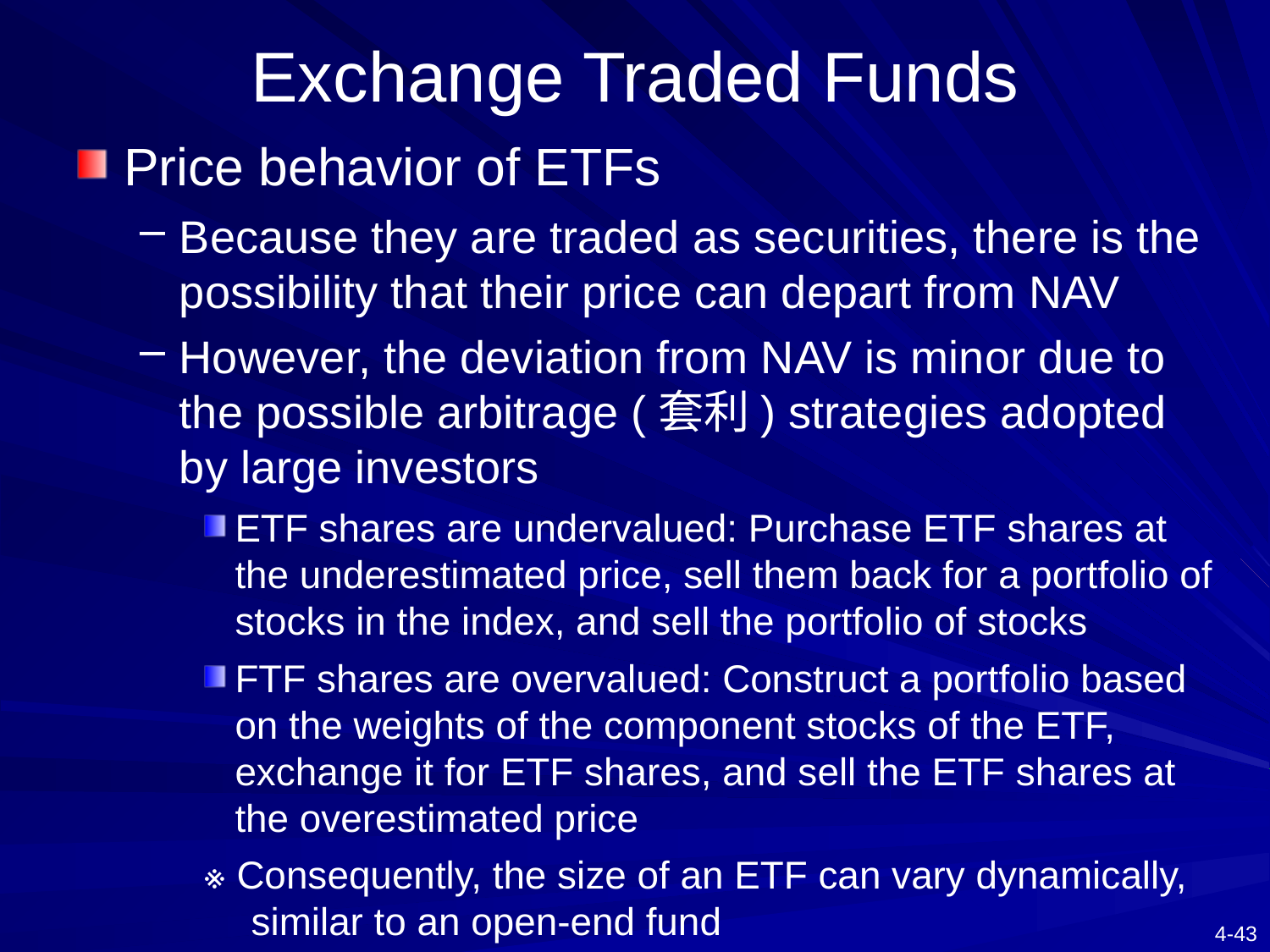

# Exchange Traded Funds
Price behavior of ETFs
Because they are traded as securities, there is the possibility that their price can depart from NAV
However, the deviation from NAV is minor due to the possible arbitrage (套利) strategies adopted by large investors
ETF shares are undervalued: Purchase ETF shares at the underestimated price, sell them back for a portfolio of stocks in the index, and sell the portfolio of stocks
FTF shares are overvalued: Construct a portfolio based on the weights of the component stocks of the ETF, exchange it for ETF shares, and sell the ETF shares at the overestimated price
※ Consequently, the size of an ETF can vary dynamically, similar to an open-end fund